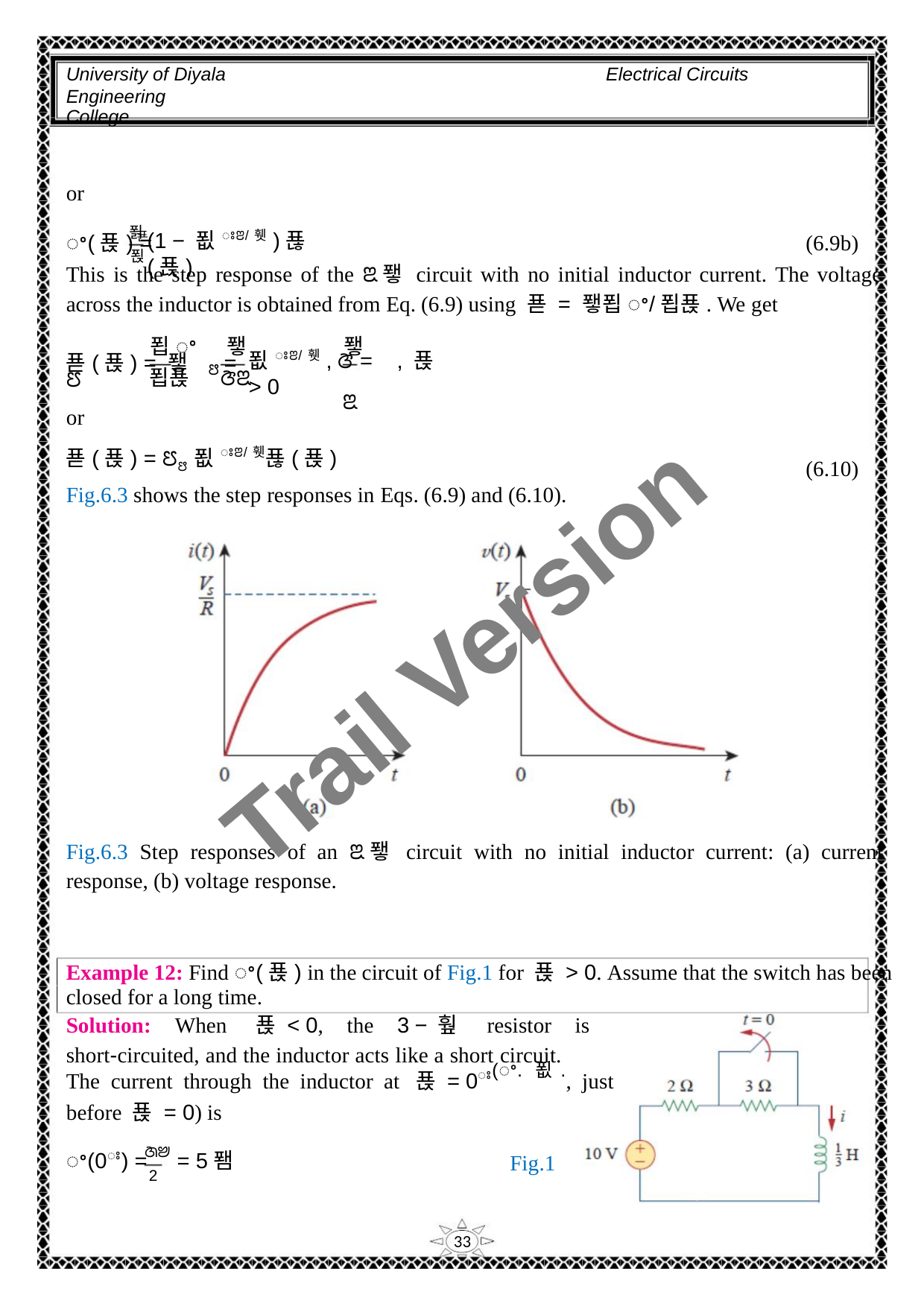

University of Diyala
Engineering College
Electrical Circuits
or
푉
(1 − 푒ꢁꢂ/휏)푢(푡)
푠
ꢀ(푡) =
(6.9b)
푅
This is the step response of the ꢃ퐿 circuit with no initial inductor current. The voltage
across the inductor is obtained from Eq. (6.9) using 푣 = 퐿푑ꢀ/푑푡. We get
푑ꢀ
푣(푡) = 퐿 = ꢄ
퐿
퐿
푒ꢁꢂ/휏, ꢆ = , 푡 > 0
ꢃ
ꢅ
푑푡
ꢆꢃ
or
푣(푡) = ꢄꢅ푒ꢁꢂ/휏푢(푡)
Fig.6.3 shows the step responses in Eqs. (6.9) and (6.10).
(6.10)
Trail Version
Trail Version
Trail Version
Trail Version
Trail Version
Trail Version
Trail Version
Trail Version
Trail Version
Trail Version
Trail Version
Trail Version
Trail Version
Fig.6.3 Step responses of an ꢃ퐿 circuit with no initial inductor current: (a) current
response, (b) voltage response.
Example 12: Find ꢀ(푡) in the circuit of Fig.1 for 푡 > 0. Assume that the switch has been
closed for a long time.
Solution: When 푡 < 0, the 3 − 훺 resistor is
short‐circuited, and the inductor acts like a short circuit.
The current through the inductor at 푡 = 0ꢁ(ꢀ. 푒., just
before 푡 = 0) is
ꢇꢈ
ꢀ(0ꢁ) = = 5퐴
Fig.1
2
33